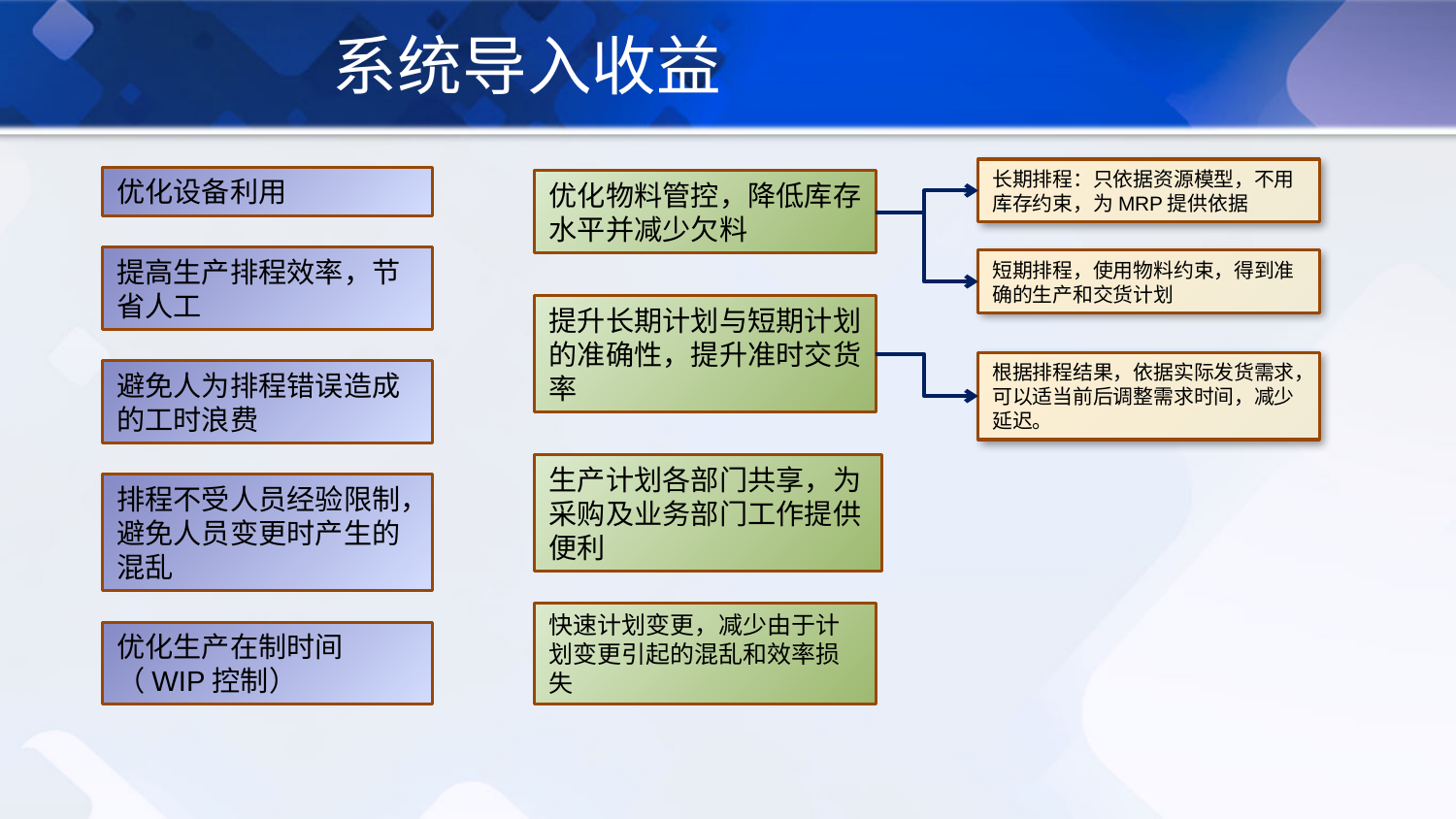

系统导入收益
长期排程：只依据资源模型，不用库存约束，为MRP提供依据
优化设备利用
优化物料管控，降低库存水平并减少欠料
提高生产排程效率，节省人工
短期排程，使用物料约束，得到准确的生产和交货计划
提升长期计划与短期计划的准确性，提升准时交货率
根据排程结果，依据实际发货需求，可以适当前后调整需求时间，减少延迟。
避免人为排程错误造成的工时浪费
生产计划各部门共享，为采购及业务部门工作提供便利
排程不受人员经验限制，避免人员变更时产生的混乱
快速计划变更，减少由于计划变更引起的混乱和效率损失
优化生产在制时间（WIP控制）